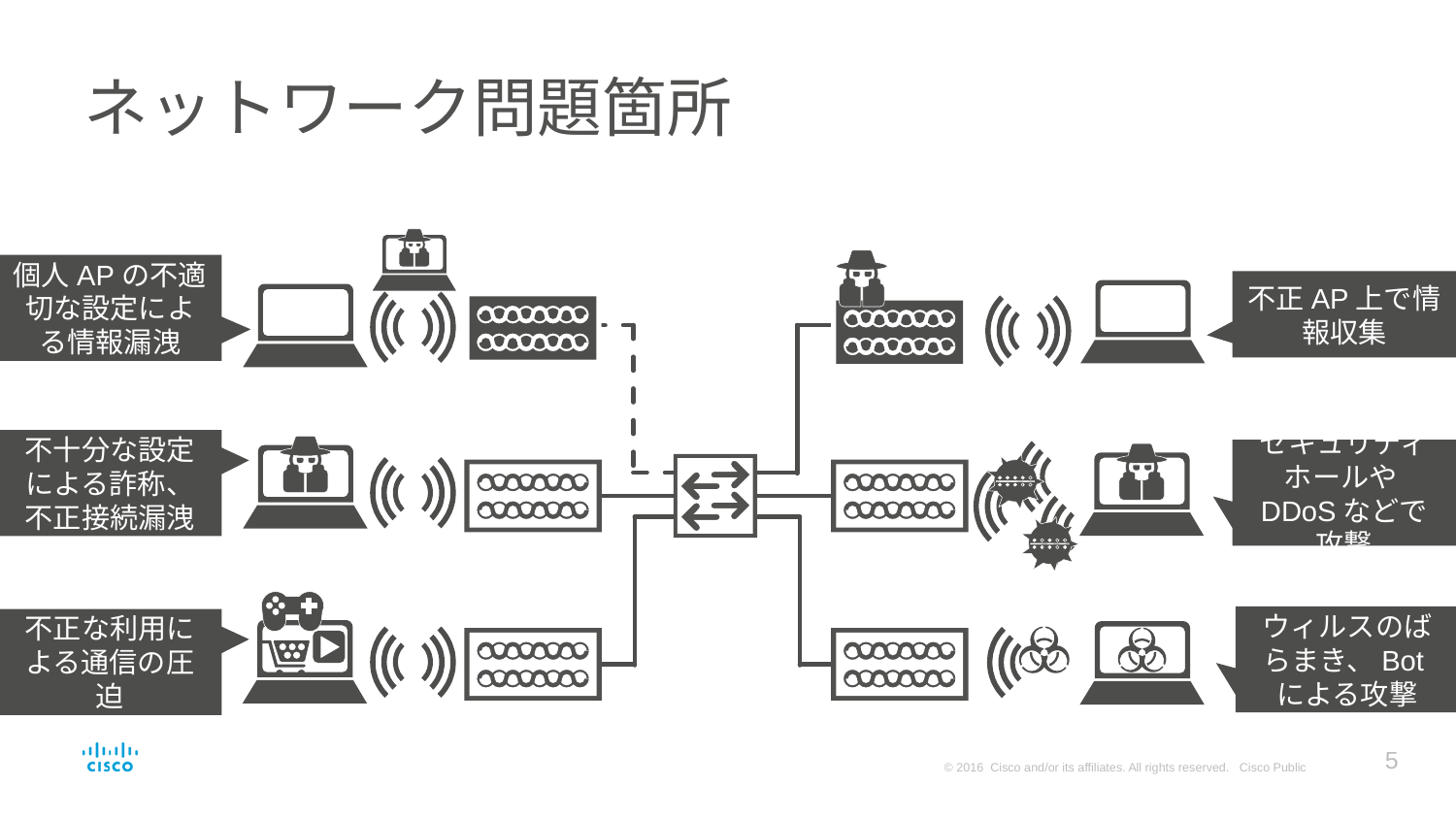

# ネットワーク問題箇所

個人APの不適切な設定による情報漏洩
不正AP上で情報収集

不十分な設定による詐称、不正接続漏洩

セキュリティホールやDDoSなどで攻撃

ウィルスのばらまき、Botによる攻撃
不正な利用による通信の圧迫